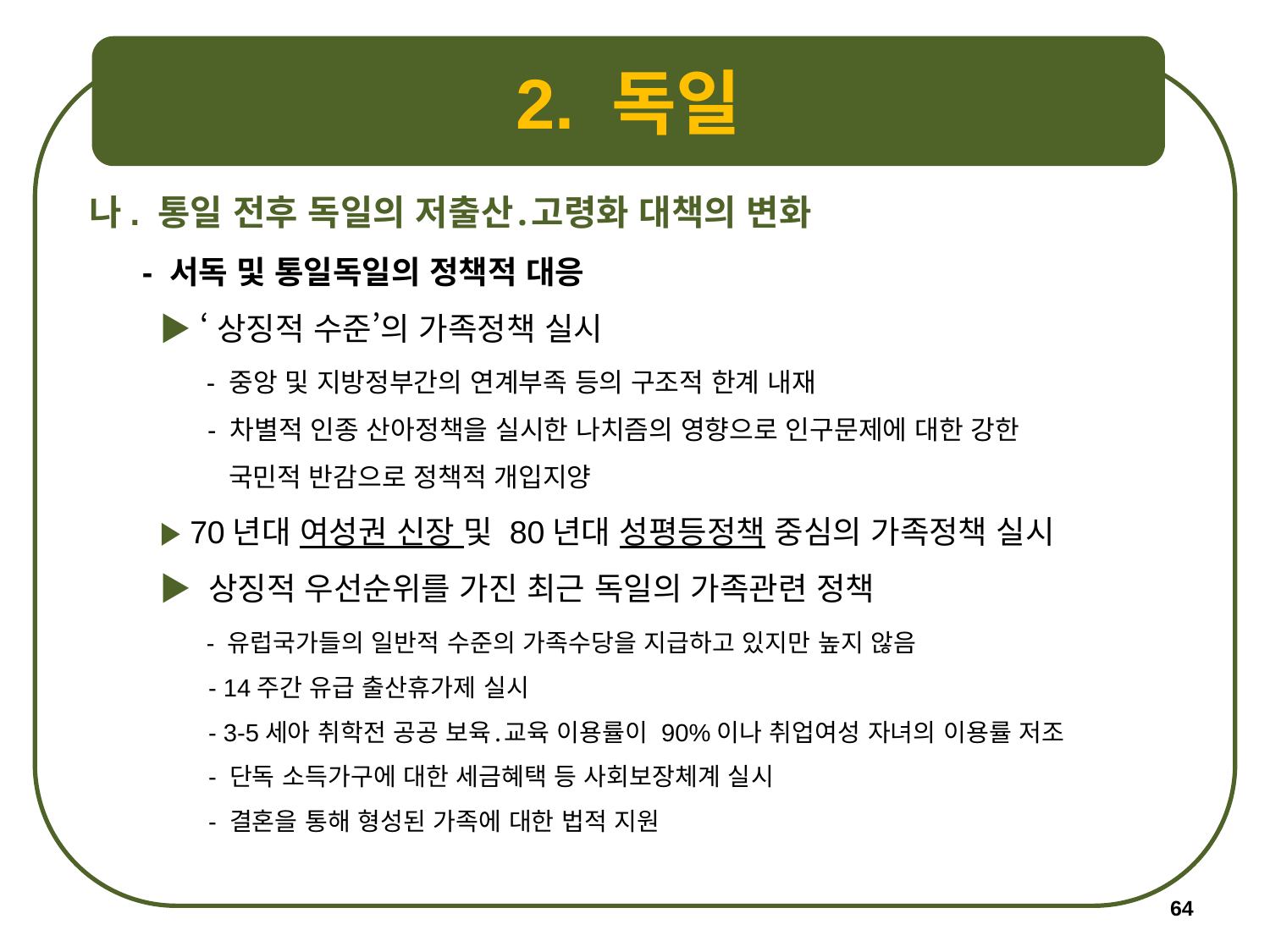

2. 독일

나. 통일 전후 독일의 저출산․고령화 대책의 변화
      - 서독 및 통일독일의 정책적 대응
        ▶ ‘상징적 수준’의 가족정책 실시
               - 중앙 및 지방정부간의 연계부족 등의 구조적 한계 내재
                - 차별적 인종 산아정책을 실시한 나치즘의 영향으로 인구문제에 대한 강한
                  국민적 반감으로 정책적 개입지양
        ▶ 70년대 여성권 신장 및 80년대 성평등정책 중심의 가족정책 실시
        ▶ 상징적 우선순위를 가진 최근 독일의 가족관련 정책
       - 유럽국가들의 일반적 수준의 가족수당을 지급하고 있지만 높지 않음
        - 14주간 유급 출산휴가제 실시
        - 3-5세아 취학전 공공 보육․교육 이용률이 90%이나 취업여성 자녀의 이용률 저조
        - 단독 소득가구에 대한 세금혜택 등 사회보장체계 실시
        - 결혼을 통해 형성된 가족에 대한 법적 지원
64